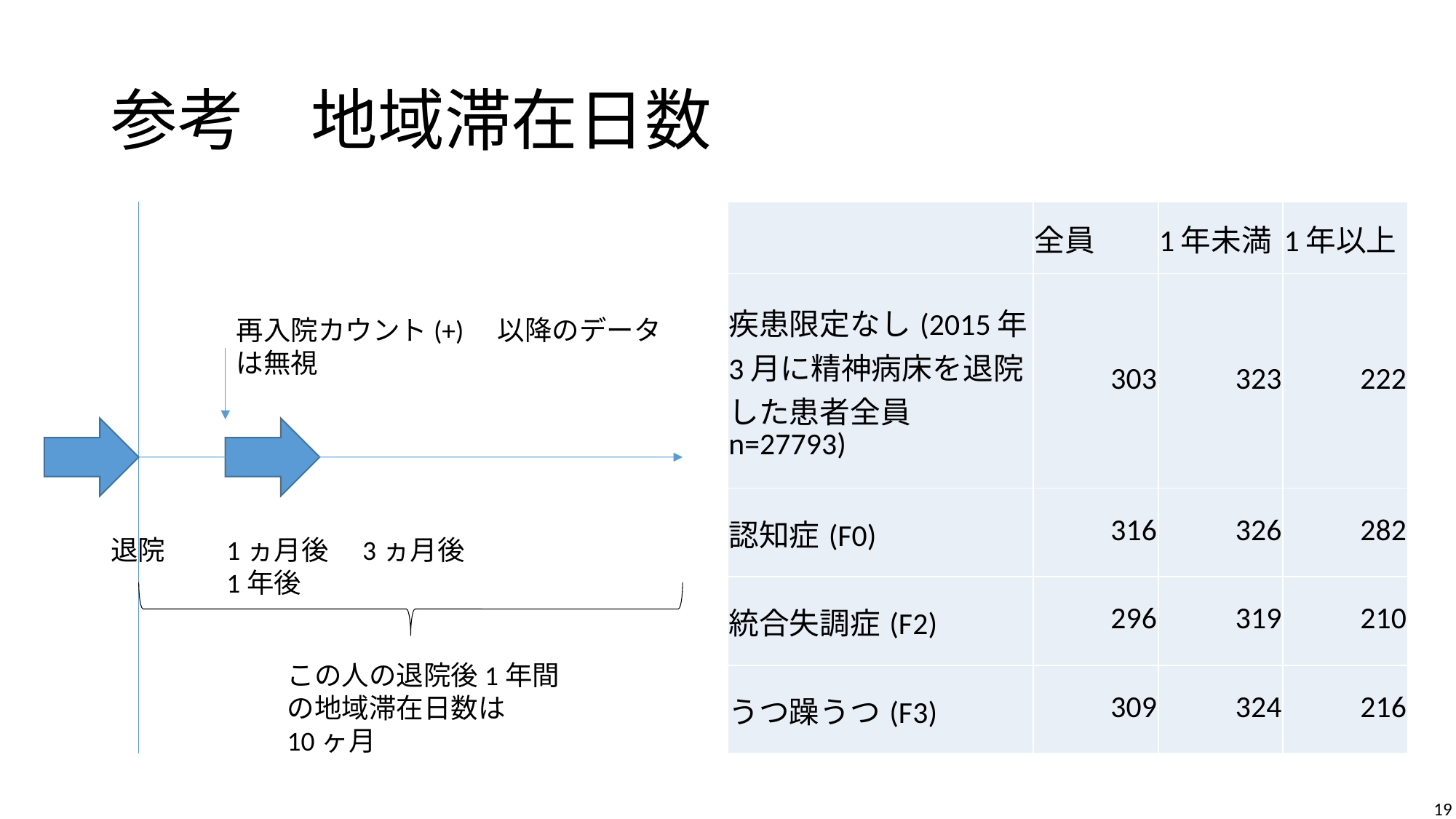

# 参考　地域滞在日数
|  | 全員 | 1年未満 | 1年以上 |
| --- | --- | --- | --- |
| 疾患限定なし(2015年3月に精神病床を退院した患者全員n=27793) | 303 | 323 | 222 |
| 認知症(F0) | 316 | 326 | 282 |
| 統合失調症(F2) | 296 | 319 | 210 |
| うつ躁うつ(F3) | 309 | 324 | 216 |
再入院カウント(+)　以降のデータは無視

退院　　1ヵ月後　3ヵ月後　　　　　　　　　　　1年後
この人の退院後1年間の地域滞在日数は　10ヶ月
19